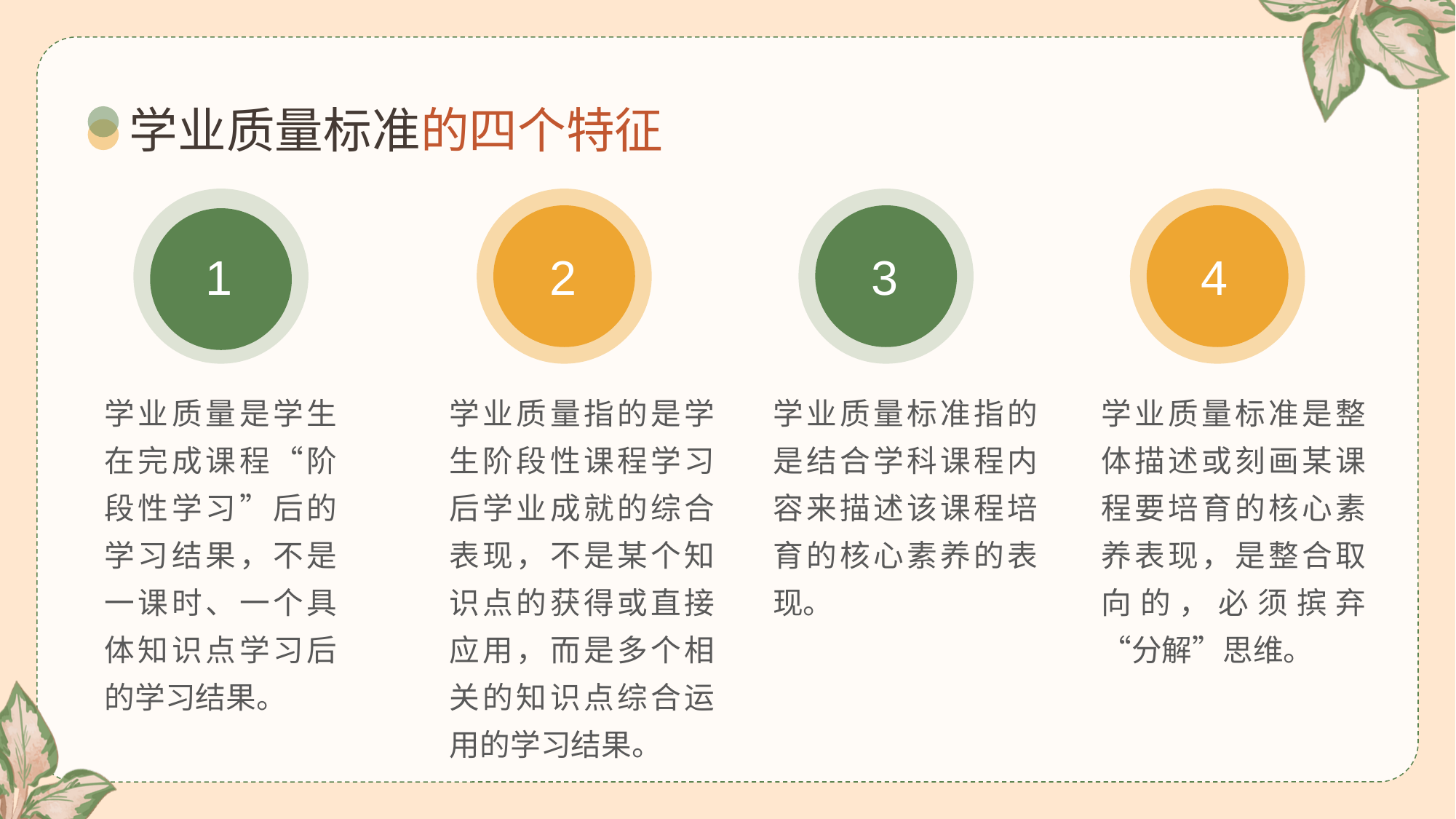

学业质量标准的四个特征

1
2
3
4
学业质量是学生在完成课程“阶段性学习”后的学习结果，不是一课时、一个具体知识点学习后的学习结果。
学业质量指的是学生阶段性课程学习后学业成就的综合表现，不是某个知识点的获得或直接应用，而是多个相关的知识点综合运用的学习结果。
学业质量标准指的是结合学科课程内容来描述该课程培育的核心素养的表现。
学业质量标准是整体描述或刻画某课程要培育的核心素养表现，是整合取向的，必须摈弃“分解”思维。